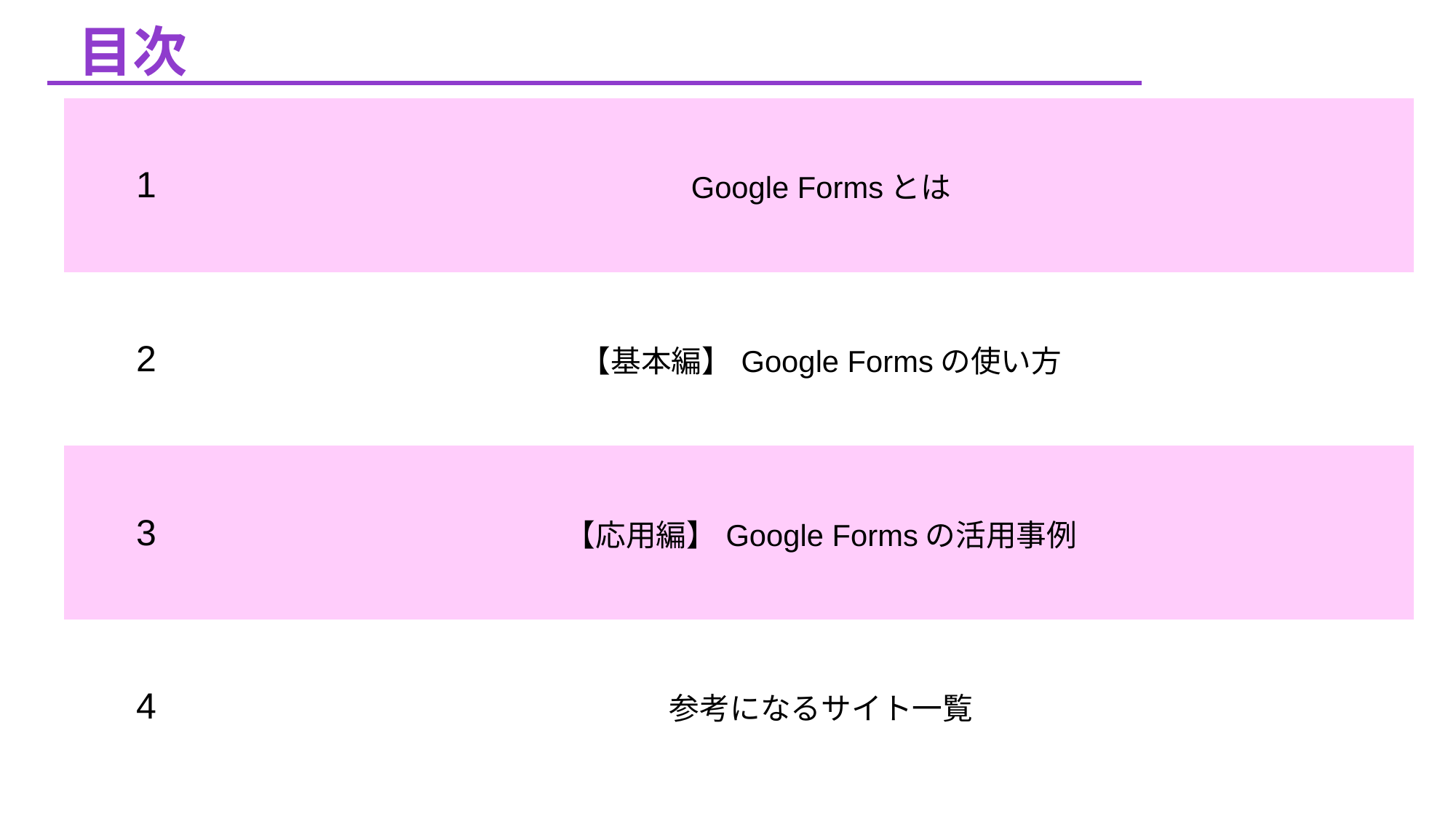

目次
| 1 | Google Formsとは |
| --- | --- |
| 2 | 【基本編】Google Formsの使い方 |
| 3 | 【応用編】Google Formsの活用事例 |
| 4 | 参考になるサイト一覧 |